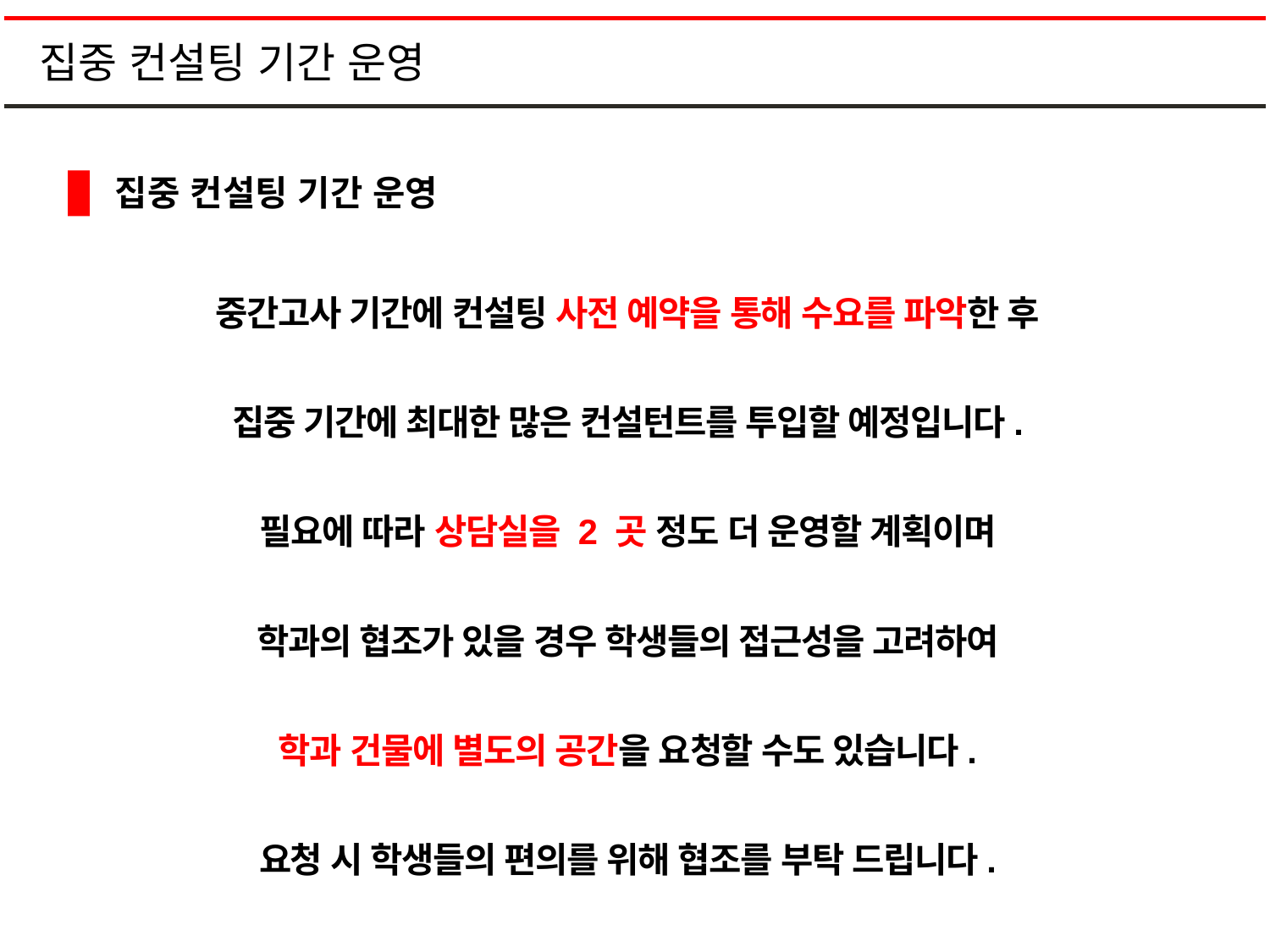

집중 컨설팅 기간 운영
집중 컨설팅 기간 운영

중간고사 기간에 컨설팅 사전 예약을 통해 수요를 파악한 후

집중 기간에 최대한 많은 컨설턴트를 투입할 예정입니다.

필요에 따라 상담실을 2 곳 정도 더 운영할 계획이며

학과의 협조가 있을 경우 학생들의 접근성을 고려하여

학과 건물에 별도의 공간을 요청할 수도 있습니다.

요청 시 학생들의 편의를 위해 협조를 부탁 드립니다.